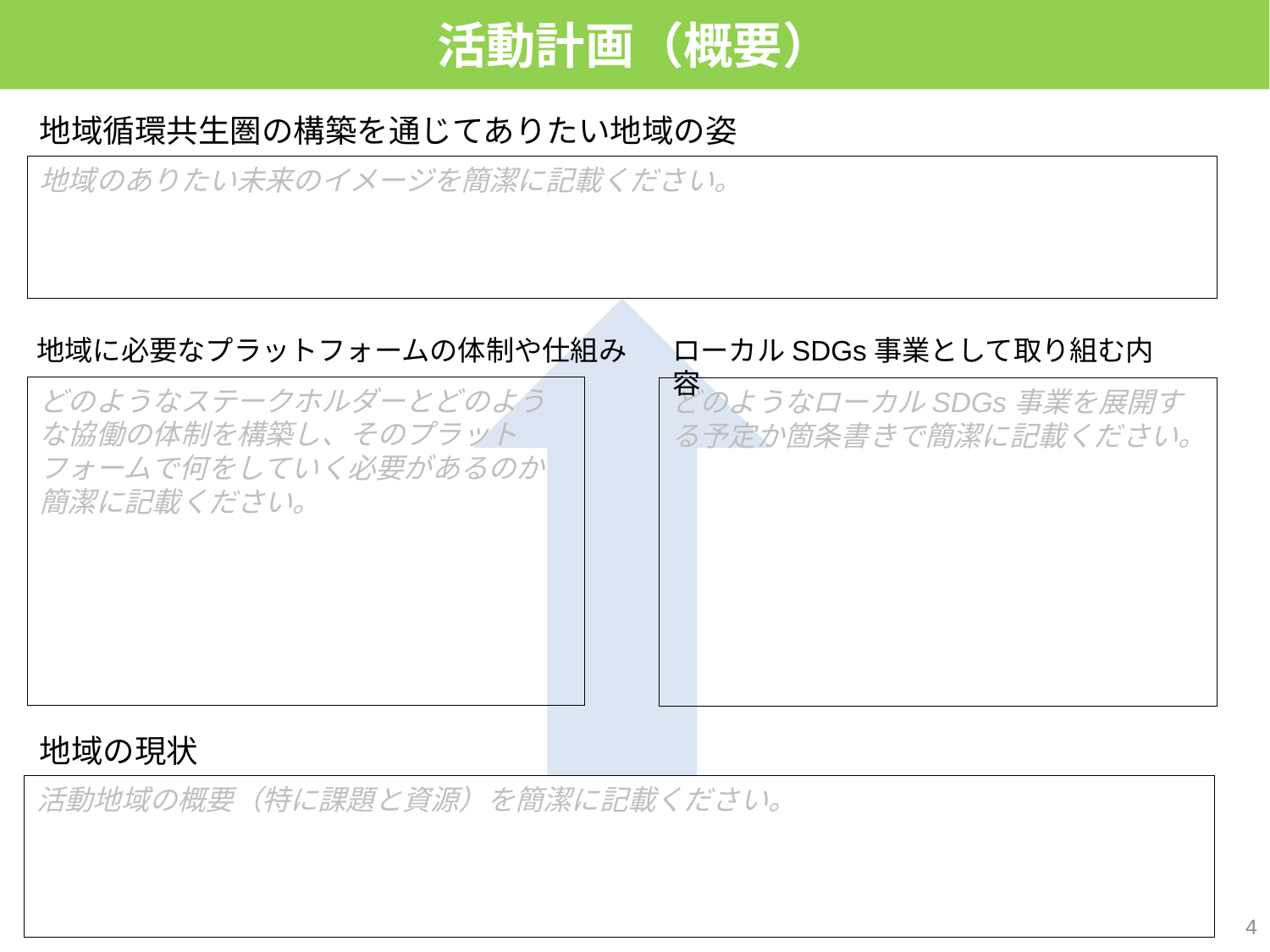

活動計画（概要）
地域循環共生圏の構築を通じてありたい地域の姿
地域のありたい未来のイメージを簡潔に記載ください。

地域に必要なプラットフォームの体制や仕組み
ローカルSDGs事業として取り組む内容
どのようなステークホルダーとどのような協働の体制を構築し、そのプラットフォームで何をしていく必要があるのか簡潔に記載ください。
どのようなローカルSDGs事業を展開する予定か箇条書きで簡潔に記載ください。
地域の現状
活動地域の概要（特に課題と資源）を簡潔に記載ください。

4